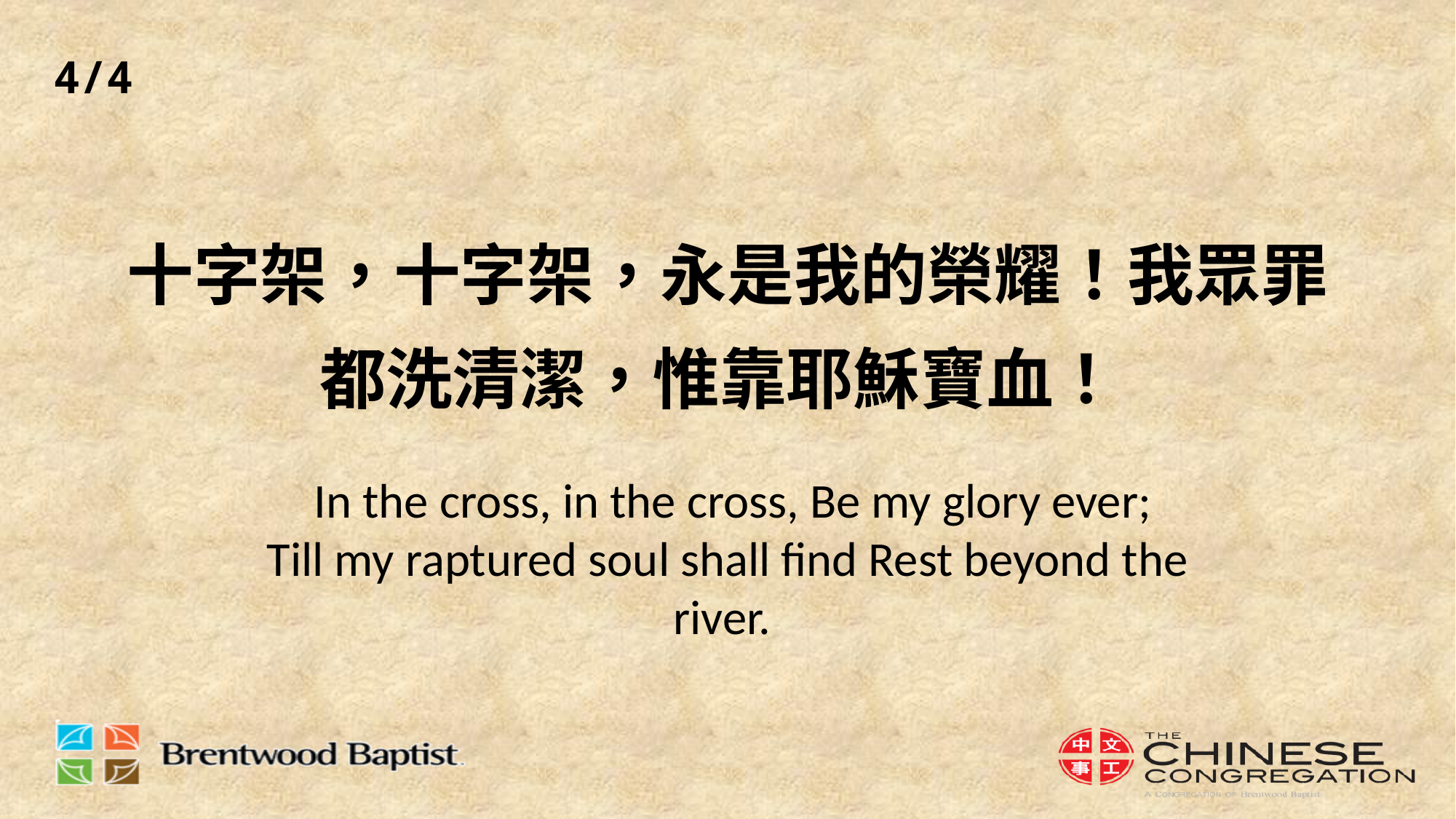

4/4
# 十字架，十字架，永是我的榮耀！我眾罪都洗清潔，惟靠耶穌寶血！
 In the cross, in the cross, Be my glory ever;
Till my raptured soul shall find Rest beyond the river.